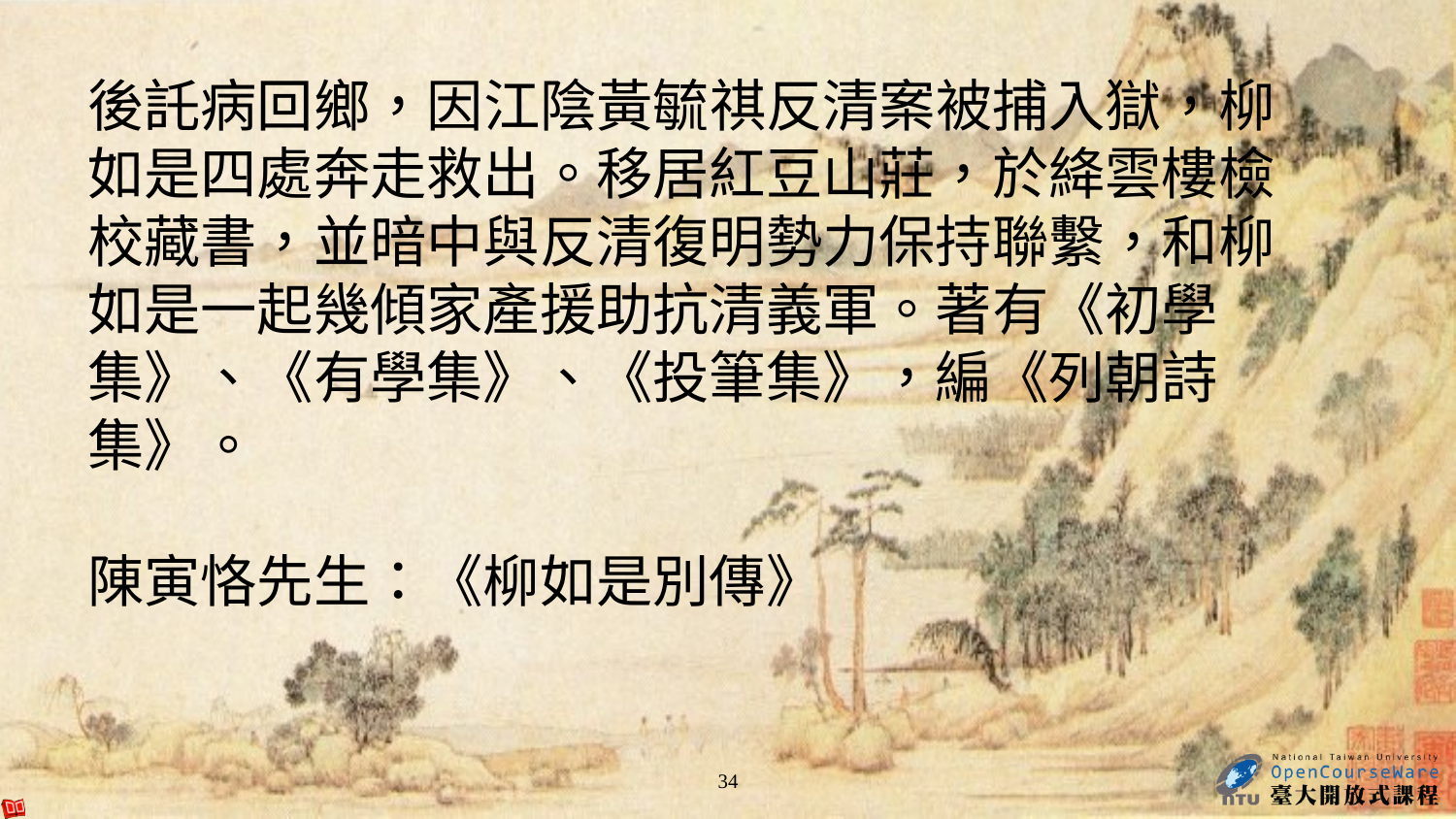

後託病回鄉，因江陰黃毓祺反清案被捕入獄，柳如是四處奔走救出。移居紅豆山莊，於絳雲樓檢校藏書，並暗中與反清復明勢力保持聯繫，和柳如是一起幾傾家產援助抗清義軍。著有《初學集》、《有學集》、《投筆集》，編《列朝詩集》。

陳寅恪先生：《柳如是別傳》

34